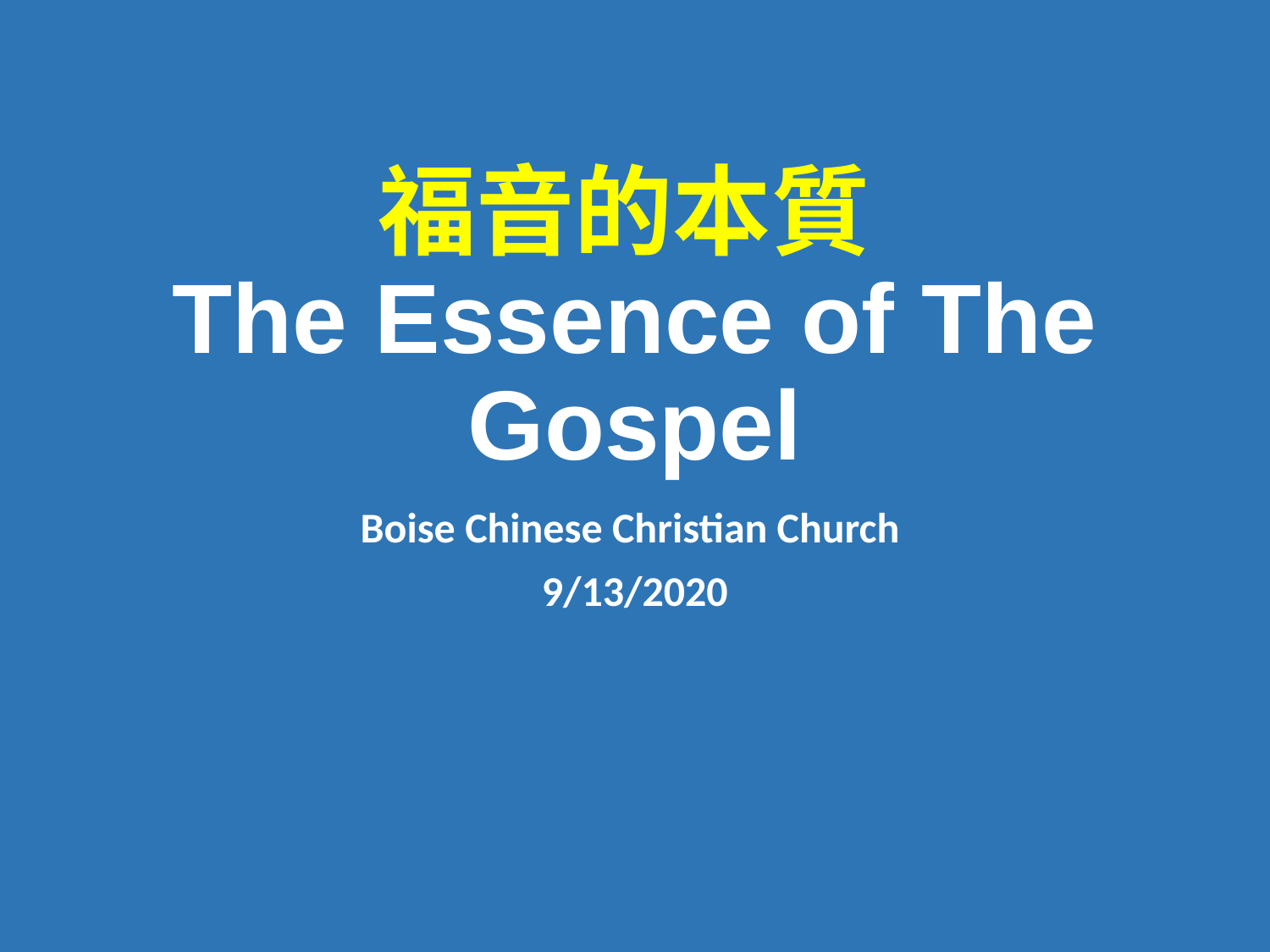

# 福音的本質 The Essence of The Gospel
Boise Chinese Christian Church
9/13/2020